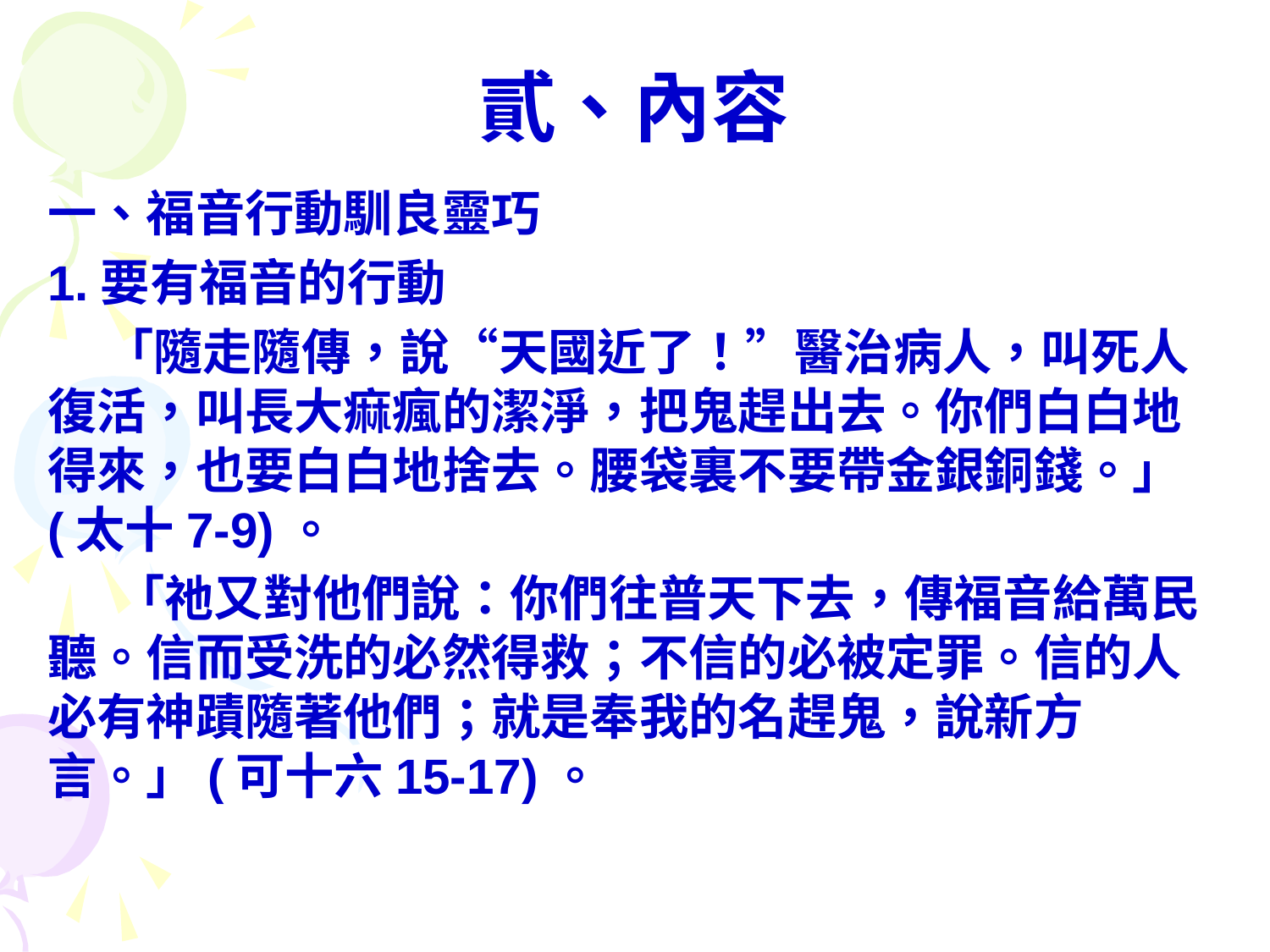

# 貳、內容
一、福音行動馴良靈巧
1.要有福音的行動
    「隨走隨傳，說“天國近了！”醫治病人，叫死人復活，叫長大痲瘋的潔淨，把鬼趕出去。你們白白地得來，也要白白地捨去。腰袋裏不要帶金銀銅錢。」(太十7-9)。
     「祂又對他們說：你們往普天下去，傳福音給萬民聽。信而受洗的必然得救；不信的必被定罪。信的人必有神蹟隨著他們；就是奉我的名趕鬼，說新方言。」(可十六15-17)。